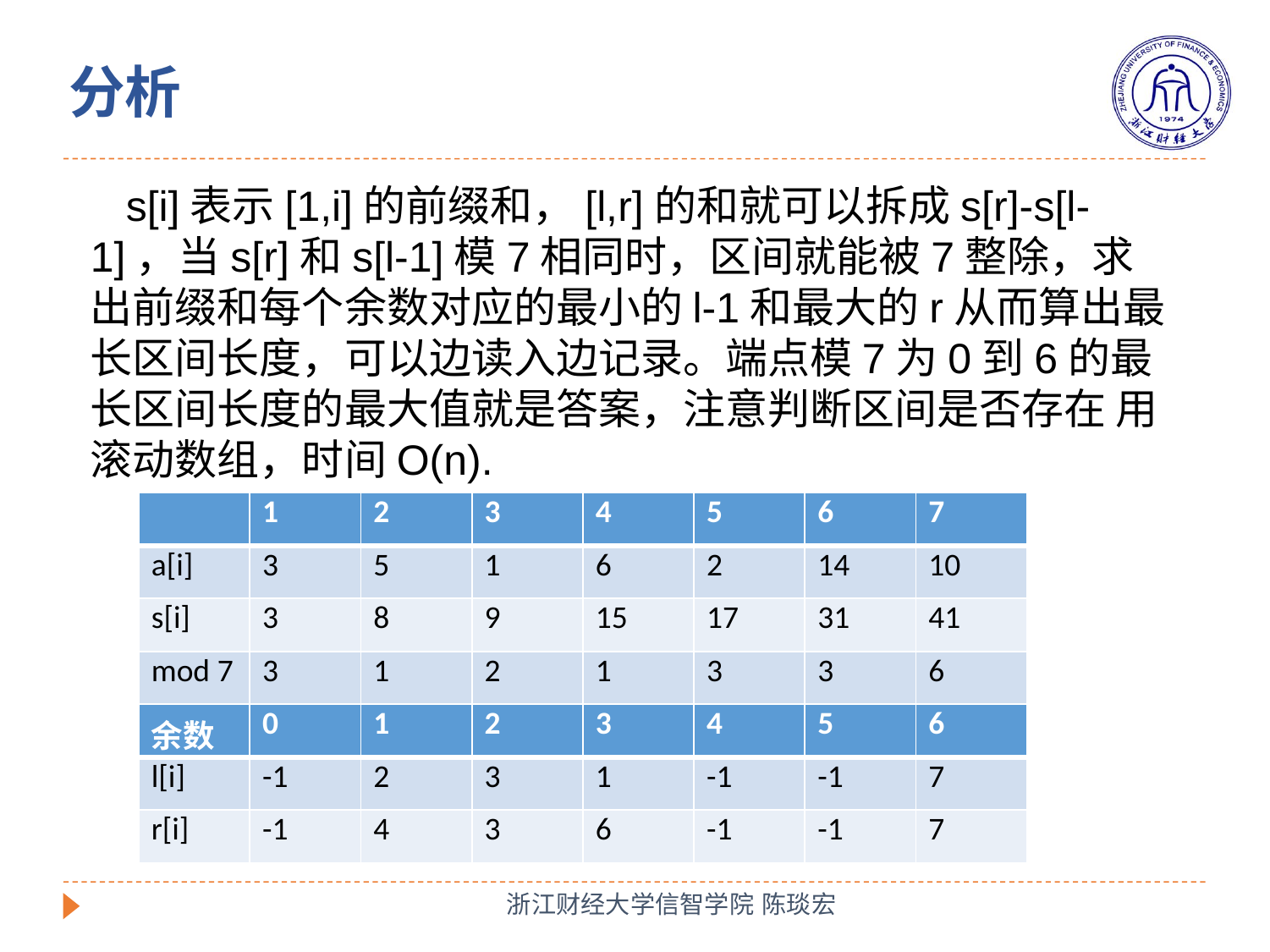

# 分析
   s[i]表示[1,i]的前缀和，[l,r]的和就可以拆成s[r]-s[l-1]，当s[r]和s[l-1]模7相同时，区间就能被7整除，求出前缀和每个余数对应的最小的l-1和最大的r从而算出最长区间长度，可以边读入边记录。端点模7为0到6的最长区间长度的最大值就是答案，注意判断区间是否存在 用滚动数组，时间O(n).
|  | 1 | 2 | 3 | 4 | 5 | 6 | 7 |
| --- | --- | --- | --- | --- | --- | --- | --- |
| a[i] | 3 | 5 | 1 | 6 | 2 | 14 | 10 |
| s[i] | 3 | 8 | 9 | 15 | 17 | 31 | 41 |
| mod 7 | 3 | 1 | 2 | 1 | 3 | 3 | 6 |
| 余数 | 0 | 1 | 2 | 3 | 4 | 5 | 6 |
| --- | --- | --- | --- | --- | --- | --- | --- |
| l[i] | -1 | 2 | 3 | 1 | -1 | -1 | 7 |
| r[i] | -1 | 4 | 3 | 6 | -1 | -1 | 7 |
浙江财经大学信智学院 陈琰宏
10